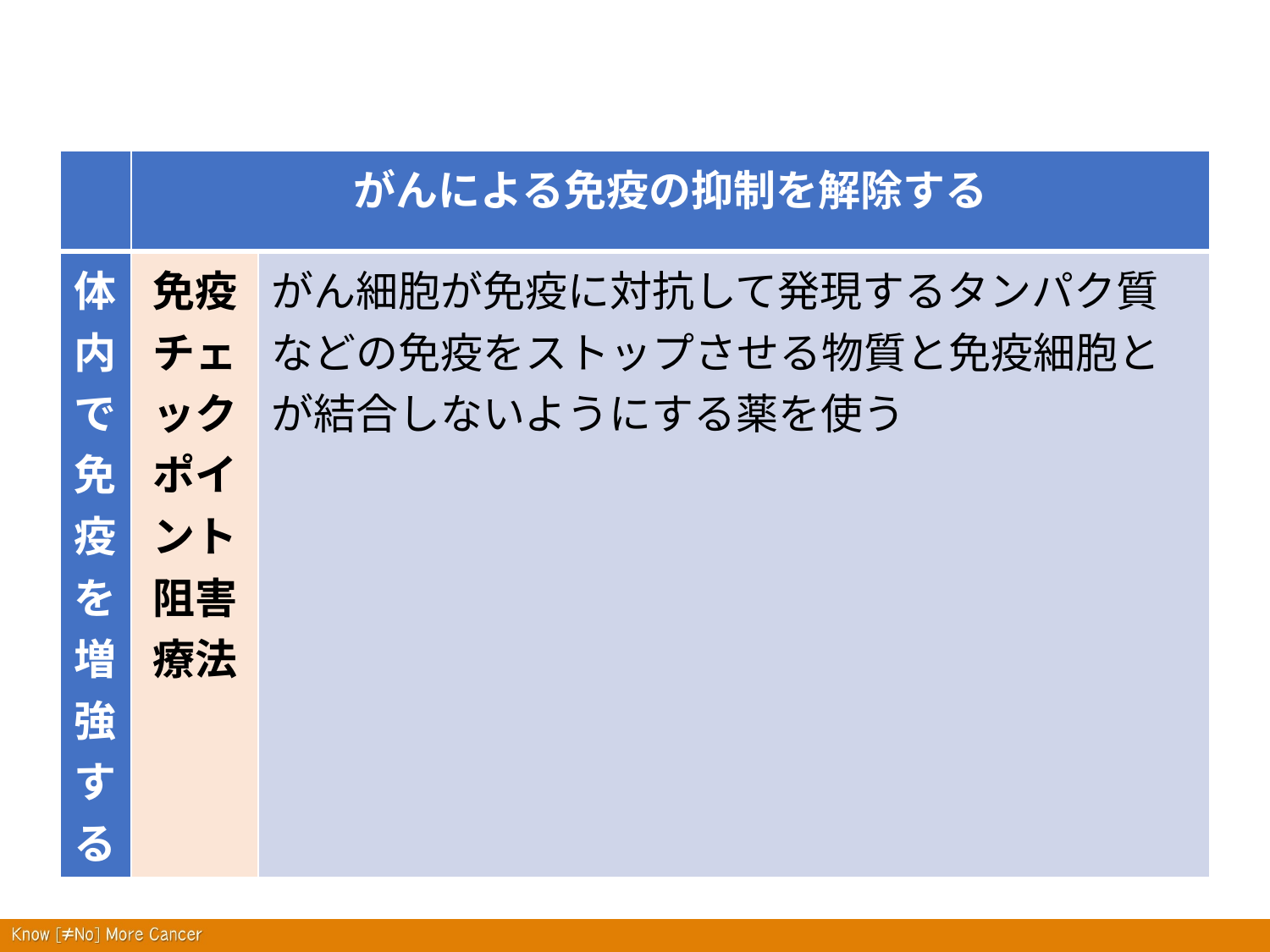

|  | がんによる免疫の抑制を解除する |  |
| --- | --- | --- |
| 体内で免疫を増強する | 免疫チェックポイント阻害療法 | がん細胞が免疫に対抗して発現するタンパク質などの免疫をストップさせる物質と免疫細胞とが結合しないようにする薬を使う |